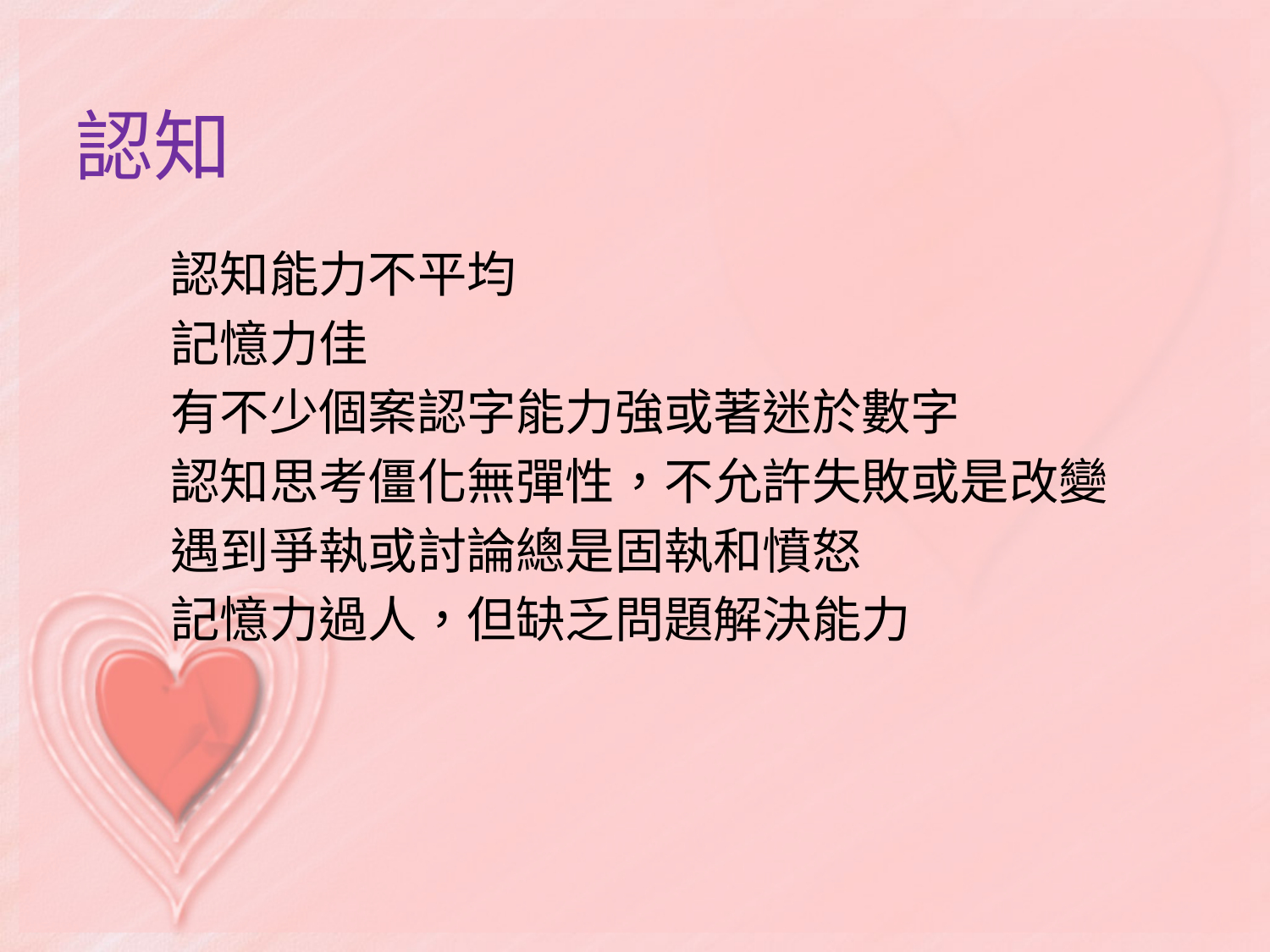

# 認知
認知能力不平均
記憶力佳
有不少個案認字能力強或著迷於數字
認知思考僵化無彈性，不允許失敗或是改變
遇到爭執或討論總是固執和憤怒
記憶力過人，但缺乏問題解決能力